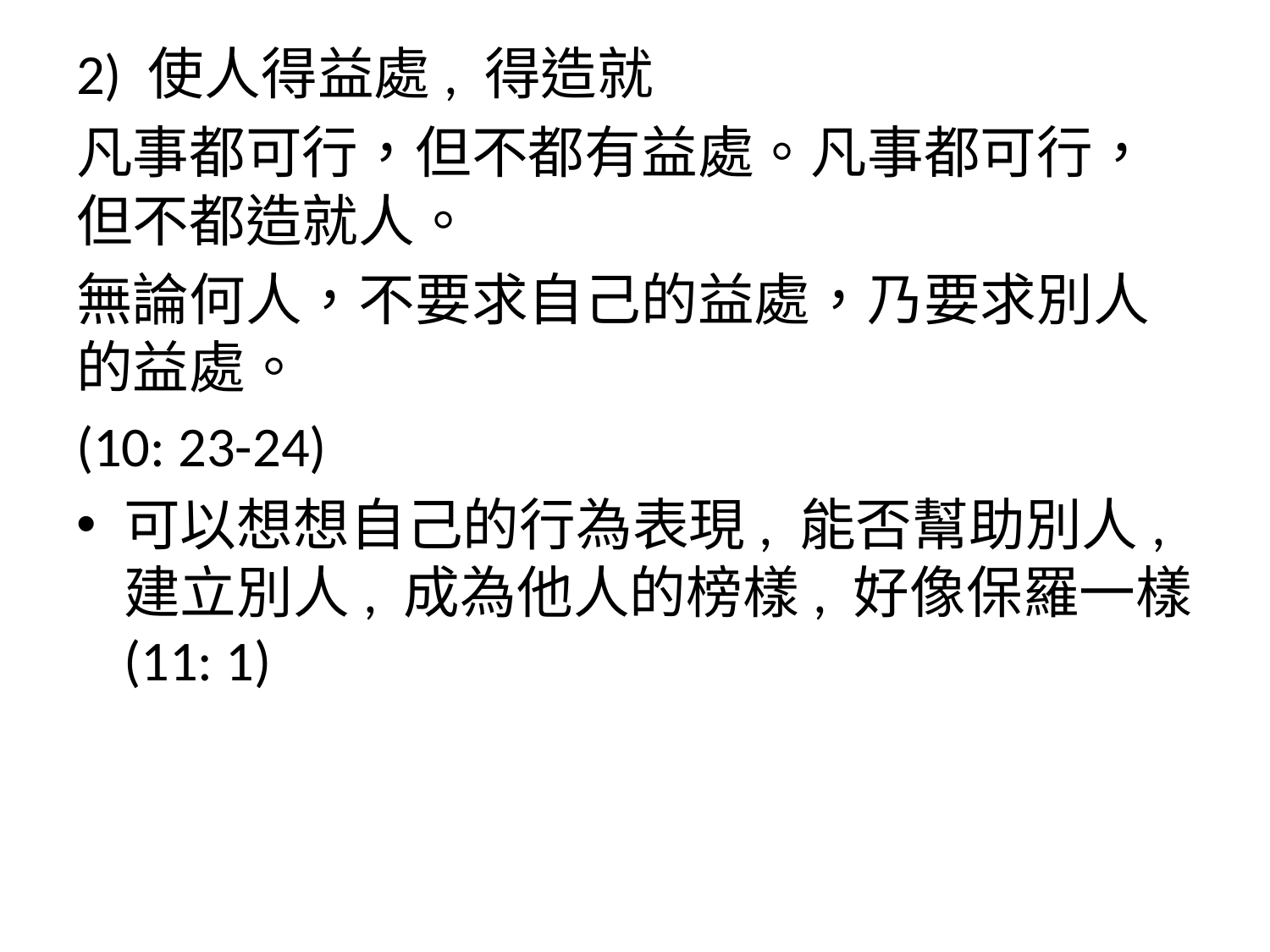

2) 使人得益處, 得造就
凡事都可行，但不都有益處。凡事都可行，但不都造就人。
無論何人，不要求自己的益處，乃要求別人的益處。
(10: 23-24)
可以想想自己的行為表現, 能否幫助別人, 建立別人, 成為他人的榜樣, 好像保羅一樣(11: 1)